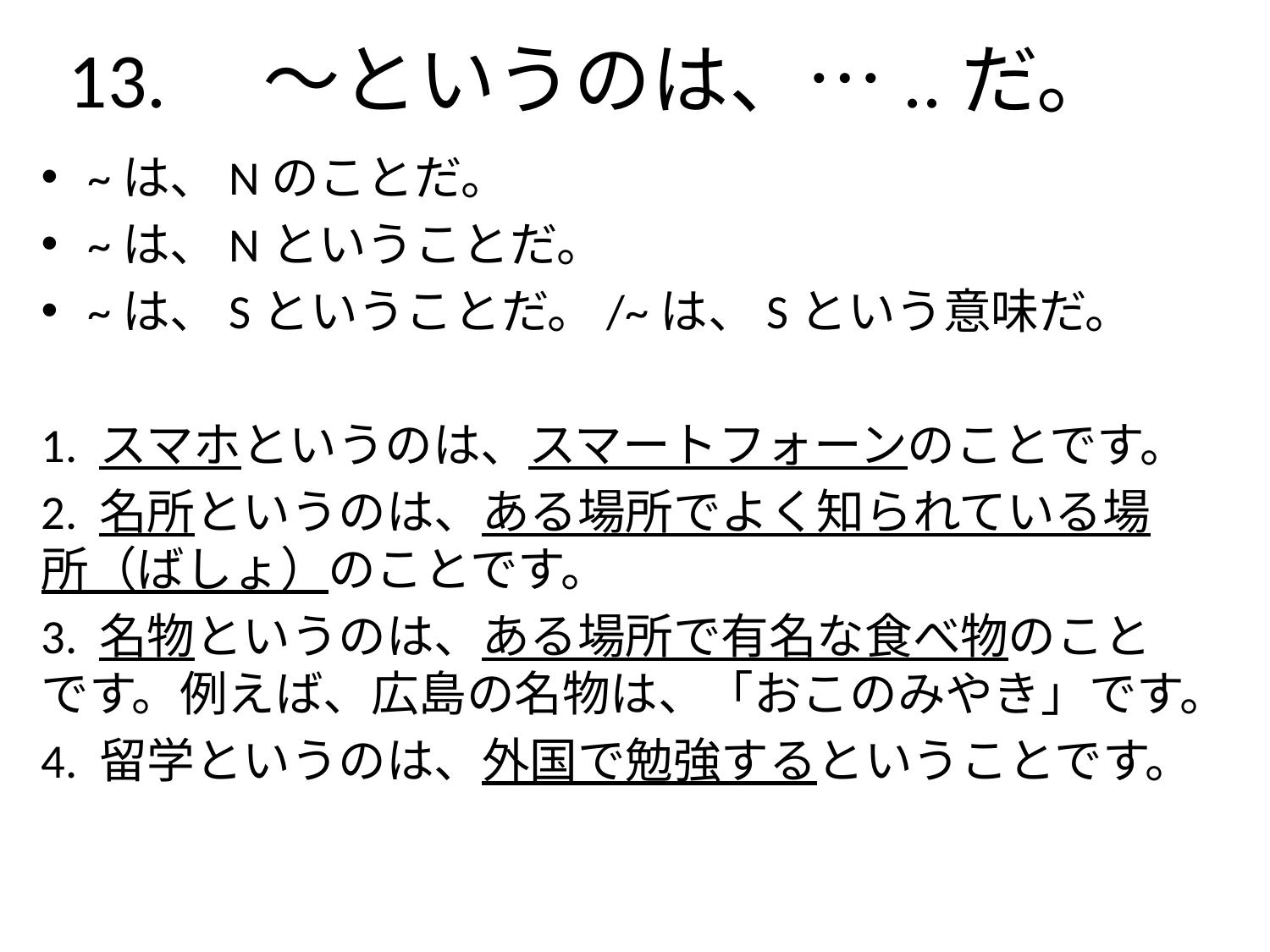

# 13.　〜というのは、…..だ。
~は、Nのことだ。
~は、Nということだ。
~は、Sということだ。/~は、Sという意味だ。

1. スマホというのは、スマートフォーンのことです。
2. 名所というのは、ある場所でよく知られている場所（ばしょ）のことです。
3. 名物というのは、ある場所で有名な食べ物のことです。例えば、広島の名物は、「おこのみやき」です。
4. 留学というのは、外国で勉強するということです。